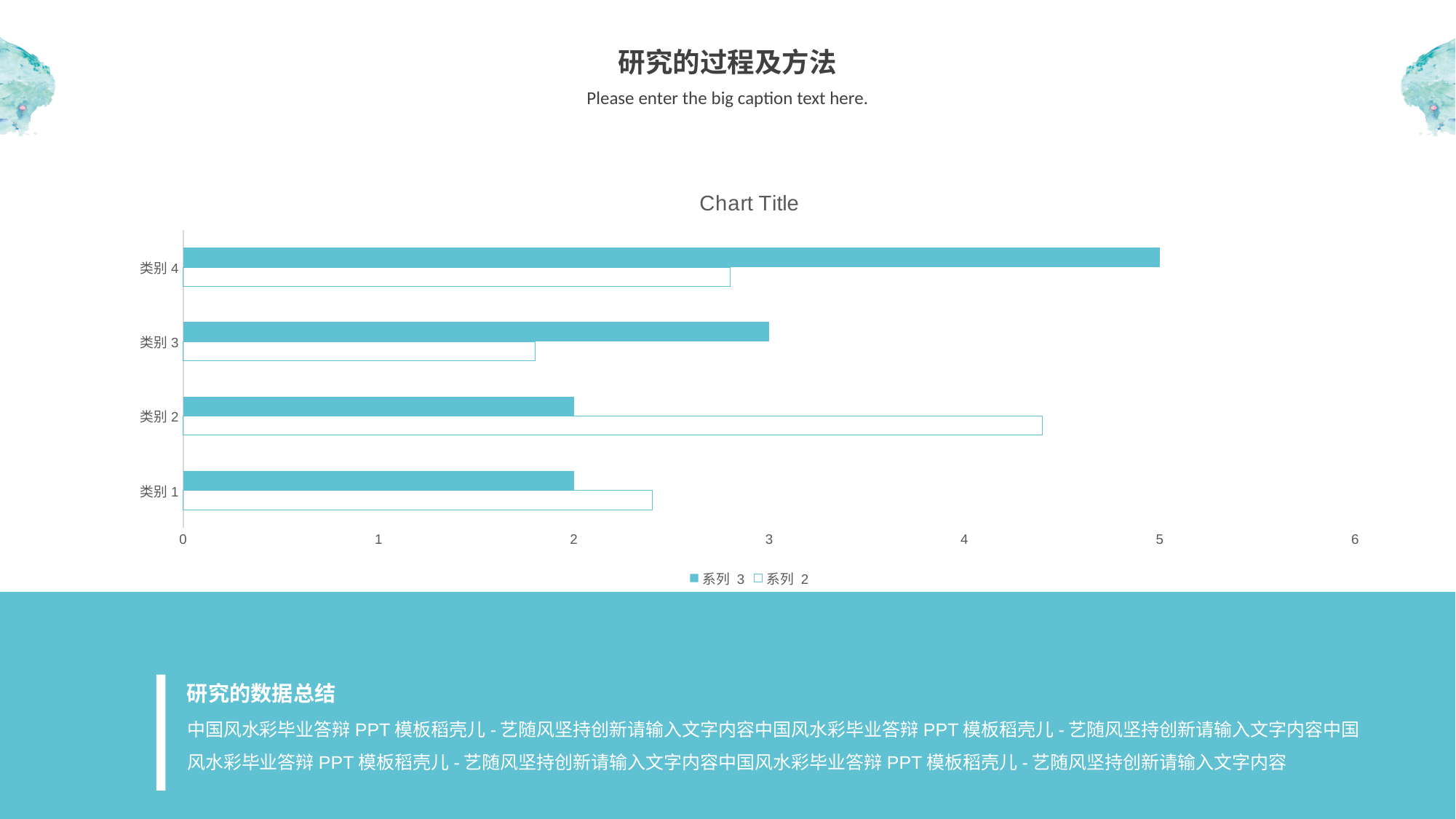

研究的过程及方法
Please enter the big caption text here.

### Chart:

| Category | 系列 2 | 系列 3 |
|---|---|---|
| 类别1 | 2.4 | 2.0 |
| 类别2 | 4.4 | 2.0 |
| 类别3 | 1.8 | 3.0 |
| 类别4 | 2.8 | 5.0 |
研究的数据总结
中国风水彩毕业答辩PPT模板稻壳儿-艺随风坚持创新请输入文字内容中国风水彩毕业答辩PPT模板稻壳儿-艺随风坚持创新请输入文字内容中国风水彩毕业答辩PPT模板稻壳儿-艺随风坚持创新请输入文字内容中国风水彩毕业答辩PPT模板稻壳儿-艺随风坚持创新请输入文字内容